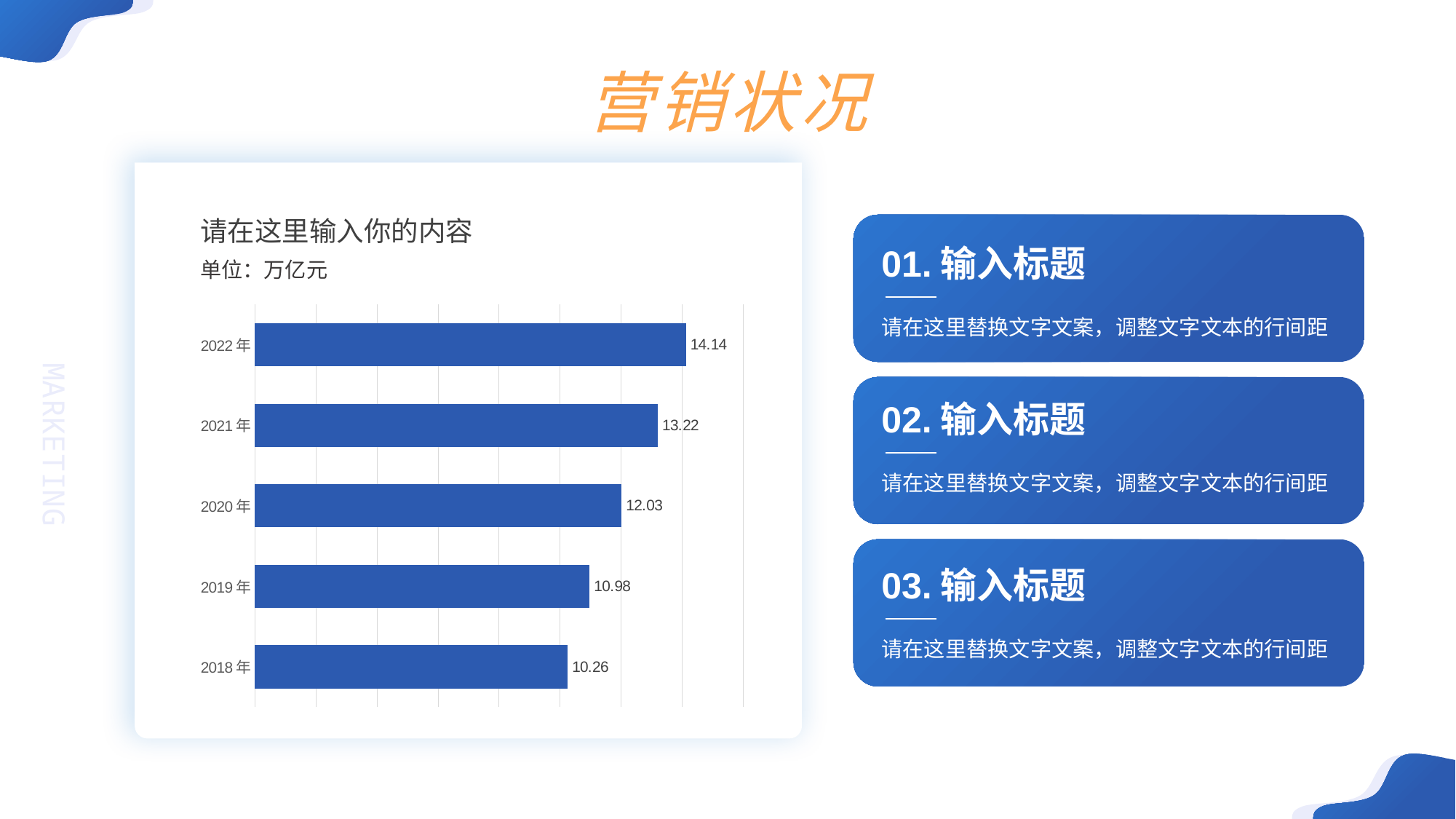

营销状况

请在这里输入你的内容

01.输入标题
单位：万亿元

### Chart

| Category | 房地产开发投资完成累计值（万亿元） |
|---|---|
| 2018年 | 10.26 |
| 2019年 | 10.98 |
| 2020年 | 12.03 |
| 2021年 | 13.22 |
| 2022年 | 14.14 |
请在这里替换文字文案，调整文字文本的行间距

02.输入标题
请在这里替换文字文案，调整文字文本的行间距

MARKETING
03.输入标题
请在这里替换文字文案，调整文字文本的行间距